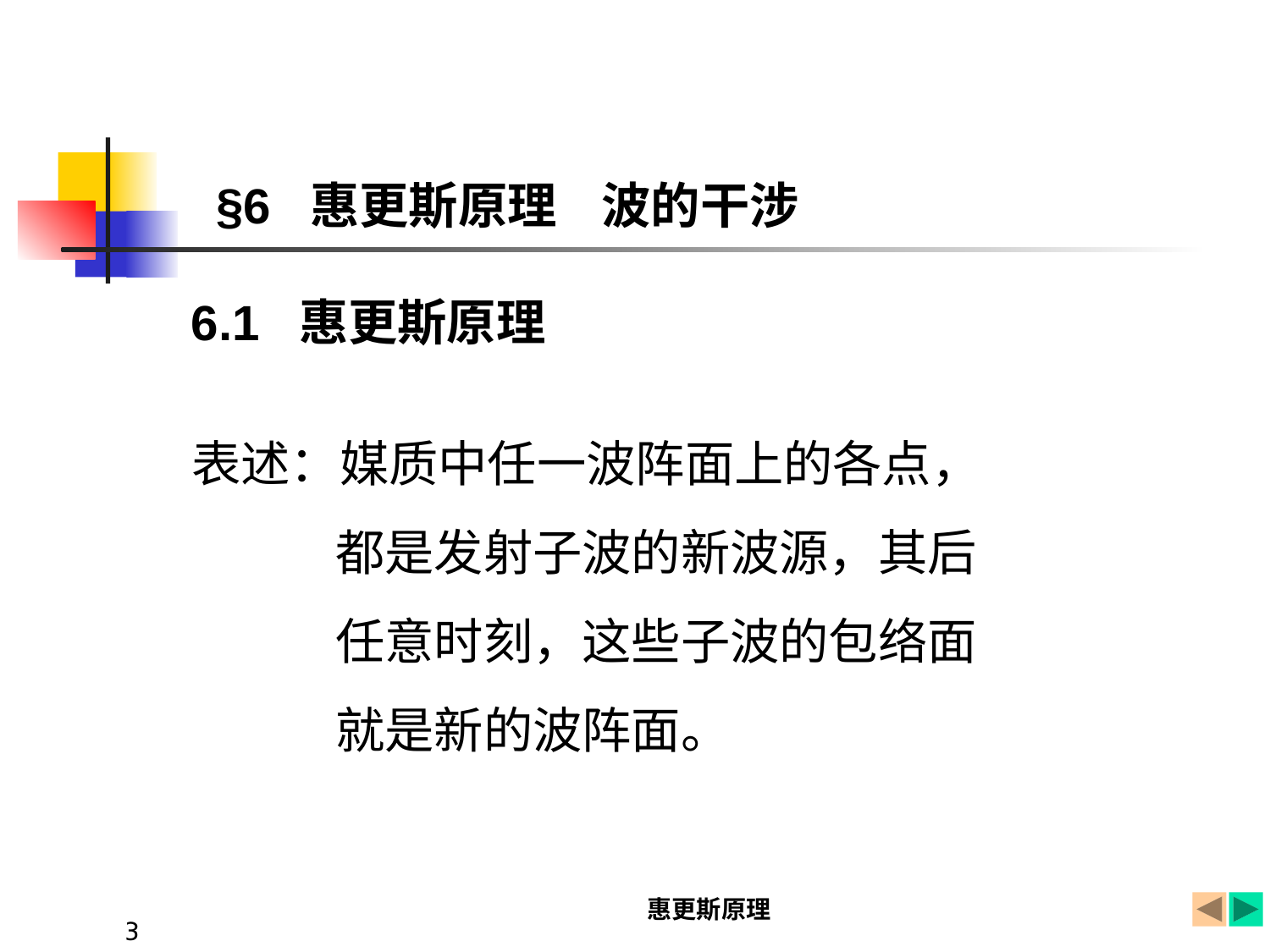

§6  惠更斯原理    波的干涉
6.1  惠更斯原理
表述：媒质中任一波阵面上的各点，
            都是发射子波的新波源，其后
            任意时刻，这些子波的包络面
            就是新的波阵面。
惠更斯原理
3